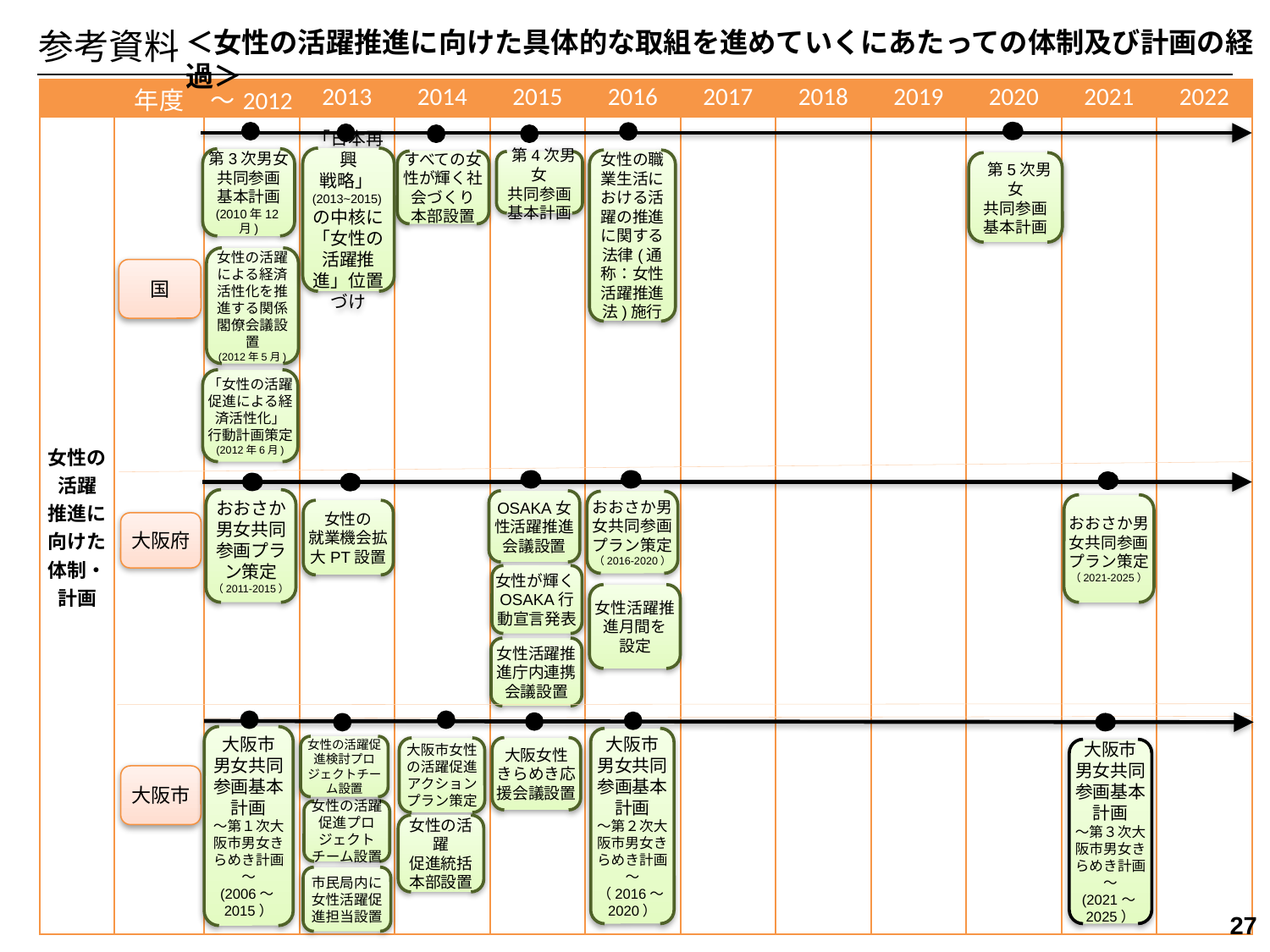

参考資料
＜女性の活躍推進に向けた具体的な取組を進めていくにあたっての体制及び計画の経過＞
|  | 年度 | ～2012 | 2013 | 2014 | 2015 | 2016 | 2017 | 2018 | 2019 | 2020 | 2021 | 2022 |
| --- | --- | --- | --- | --- | --- | --- | --- | --- | --- | --- | --- | --- |
| 女性の活躍 推進に向けた 体制・計画 |  |  |  |  |  |  |  |  |  |  |  |  |

「日本再興
戦略」(2013~2015)の中核に「女性の活躍推進」位置づけ
第3次男女
共同参画
基本計画
(2010年12月)
女性の職業生活における活躍の推進に関する法律(通称：女性活躍推進法)施行
すべての女性が輝く社会づくり
本部設置
 第4次男女
共同参画
基本計画
 第5次男女
共同参画
基本計画
女性の活躍による経済活性化を推進する関係閣僚会議設置
(2012年5月)
国
「女性の活躍促進による経済活性化」
行動計画策定
(2012年6月)

おおさか男女共同参画プラン策定（2011-2015）
OSAKA女性活躍推進会議設置
おおさか男女共同参画
プラン策定（2016-2020）
おおさか男女共同参画
プラン策定（2021-2025）
女性の
就業機会拡大PT設置
大阪府
女性が輝くOSAKA行動宣言発表
女性活躍推進月間を
設定
女性活躍推進庁内連携会議設置

大阪市
男女共同参画基本計画
～第１次大阪市男女きらめき計画～
(2006～2015）
大阪市
男女共同参画基本計画
～第２次大阪市男女きらめき計画～
（2016～2020）
女性の活躍促進検討プロジェクトチーム設置
大阪女性
きらめき応援会議設置
大阪市女性の活躍促進アクションプラン策定
大阪市
男女共同参画基本計画
～第３次大阪市男女きらめき計画～
(2021～2025）
大阪市
女性の活躍促進プロジェクトチーム設置
女性の活躍
促進統括
本部設置
市民局内に
女性活躍促進担当設置
27